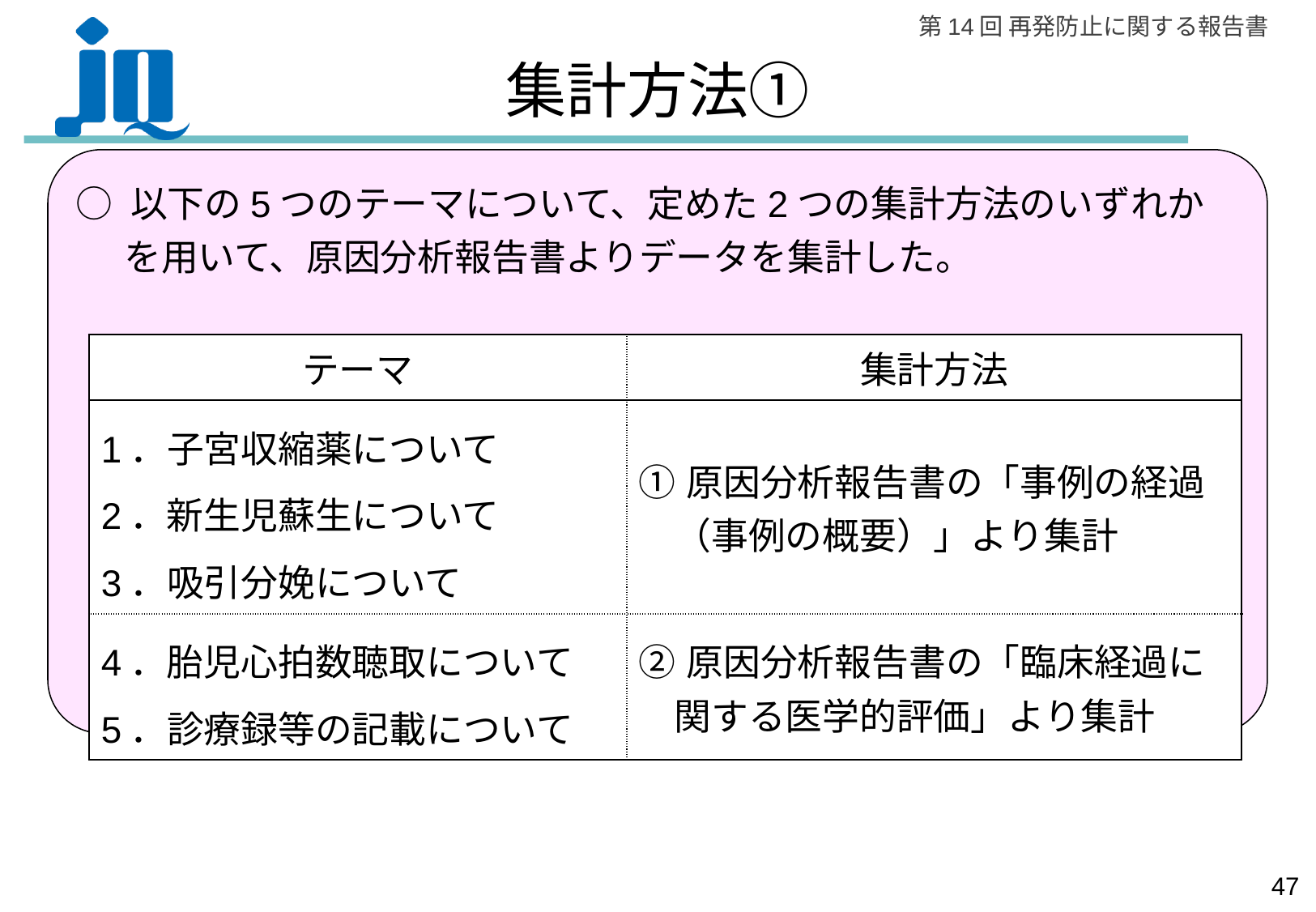

# 集計方法①
○ 以下の5つのテーマについて、定めた2つの集計方法のいずれかを用いて、原因分析報告書よりデータを集計した。
| テーマ | 集計方法 |
| --- | --- |
| 1．子宮収縮薬について 2．新生児蘇生について 3．吸引分娩について | ①原因分析報告書の「事例の経過（事例の概要）」より集計 |
| 4．胎児心拍数聴取について 5．診療録等の記載について | ②原因分析報告書の「臨床経過に関する医学的評価」より集計 |
47